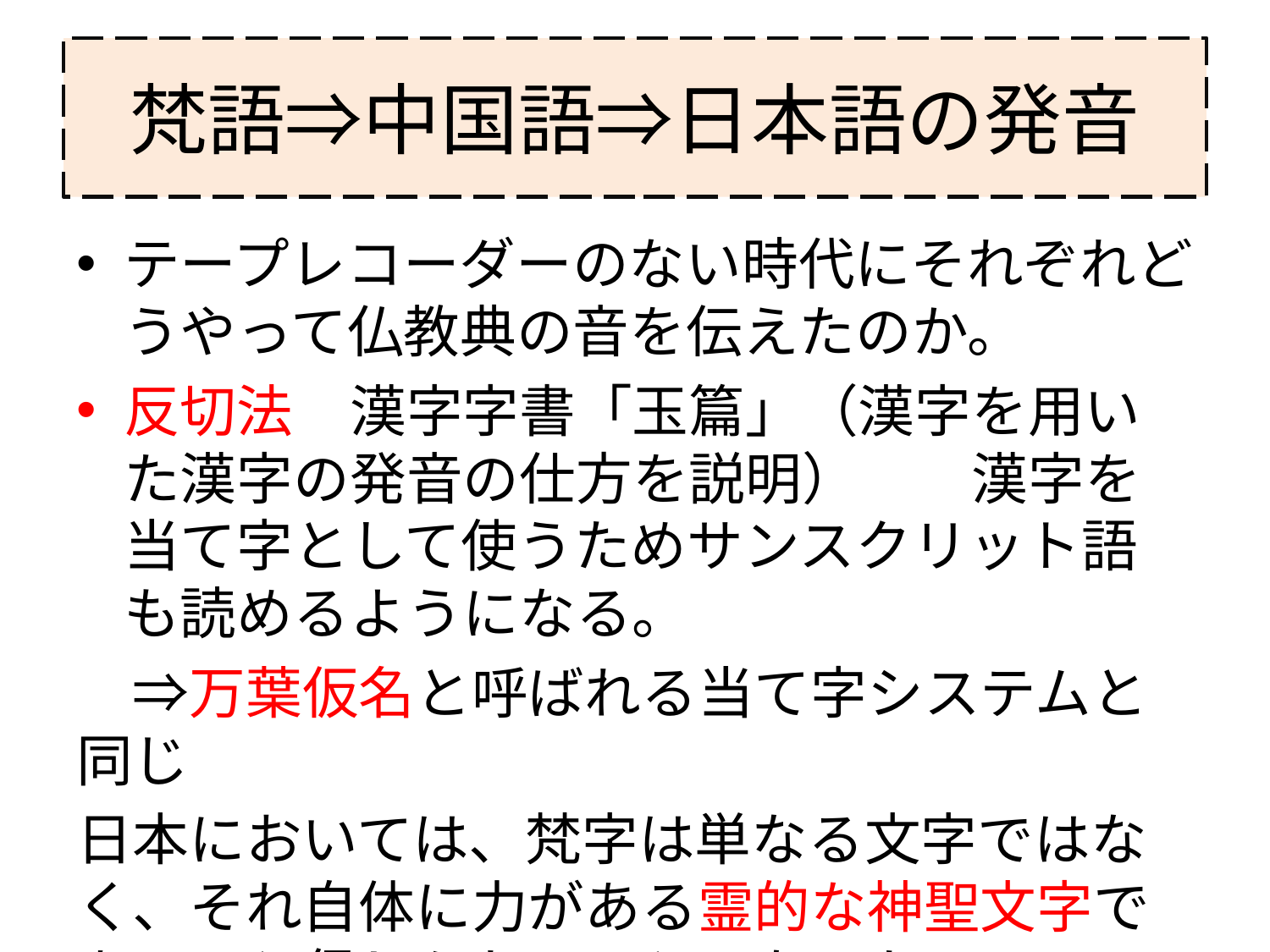

# 梵語⇒中国語⇒日本語の発音
テープレコーダーのない時代にそれぞれどうやって仏教典の音を伝えたのか。
反切法　漢字字書「玉篇」（漢字を用いた漢字の発音の仕方を説明）　　漢字を当て字として使うためサンスクリット語も読めるようになる。
　⇒万葉仮名と呼ばれる当て字システムと同じ
日本においては、梵字は単なる文字ではなく、それ自体に力がある霊的な神聖文字である、と信じられることになった。